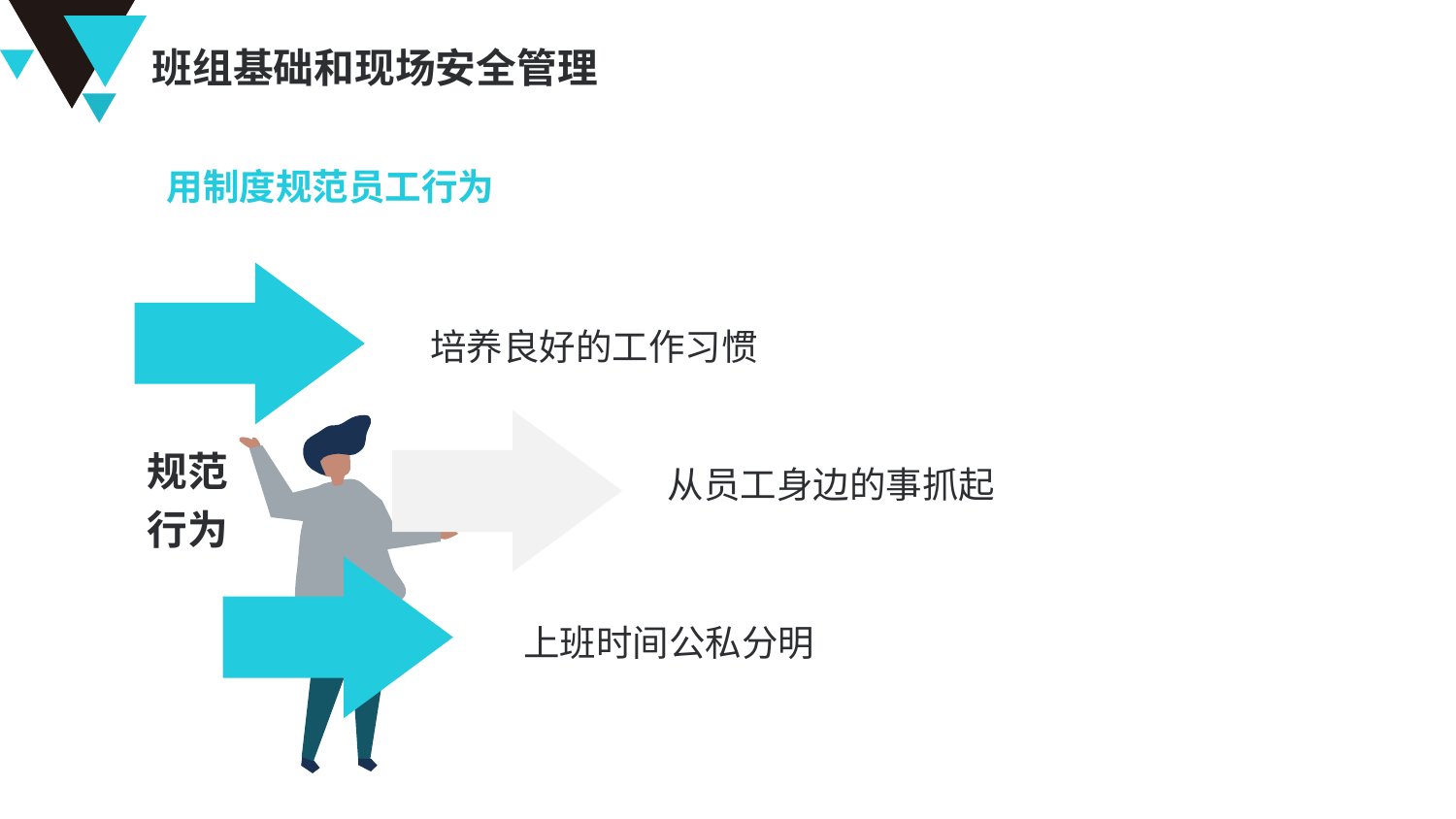

班组基础和现场安全管理
用制度规范员工行为

培养良好的工作习惯
规范
行为
从员工身边的事抓起
上班时间公私分明